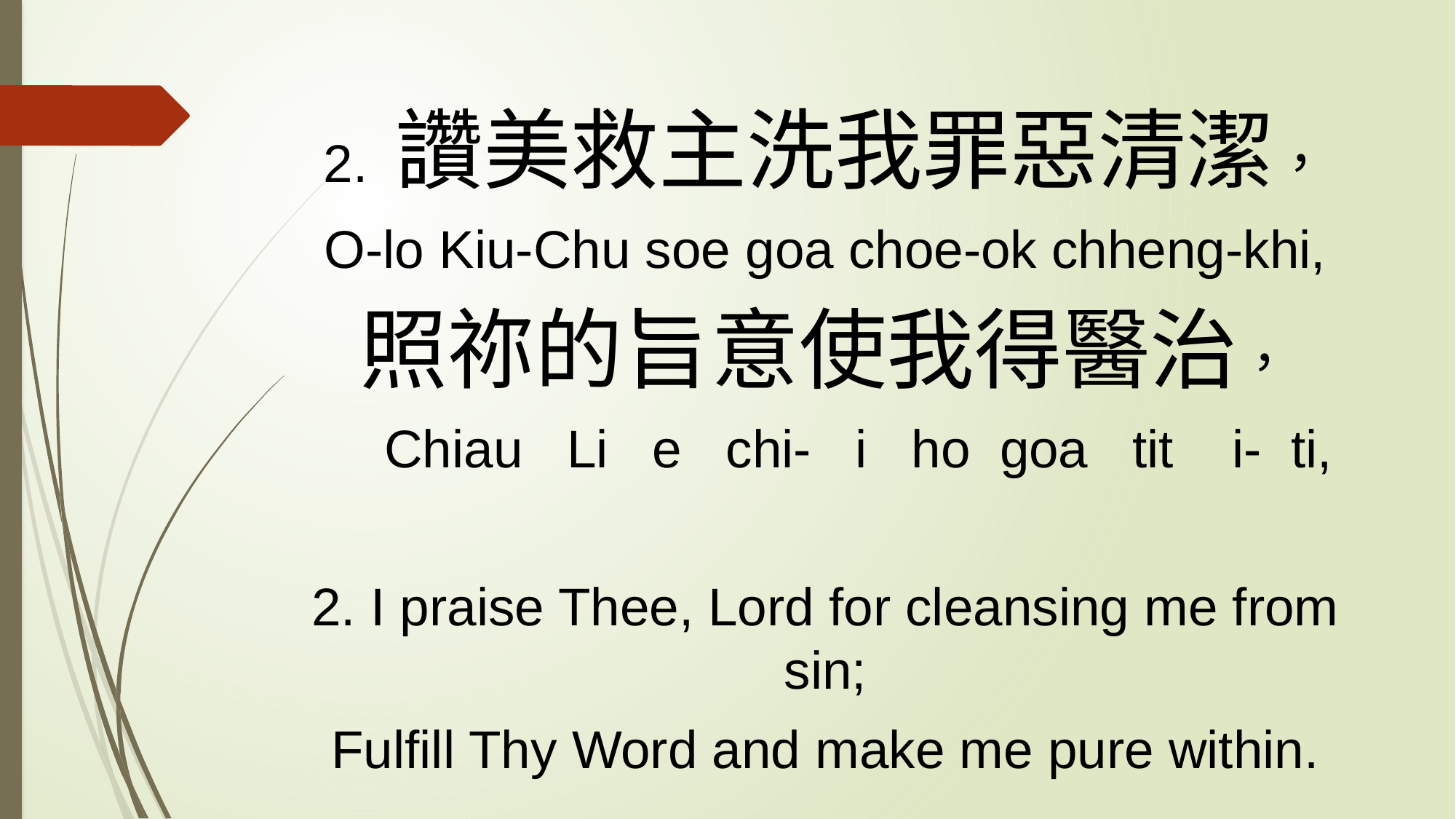

2. 讚美救主洗我罪惡清潔，
O-lo Kiu-Chu soe goa choe-ok chheng-khi,
照祢的旨意使我得醫治，
   Chiau   Li   e   chi-   i   ho  goa   tit    i-  ti,

2. I praise Thee, Lord for cleansing me from sin;
Fulfill Thy Word and make me pure within.